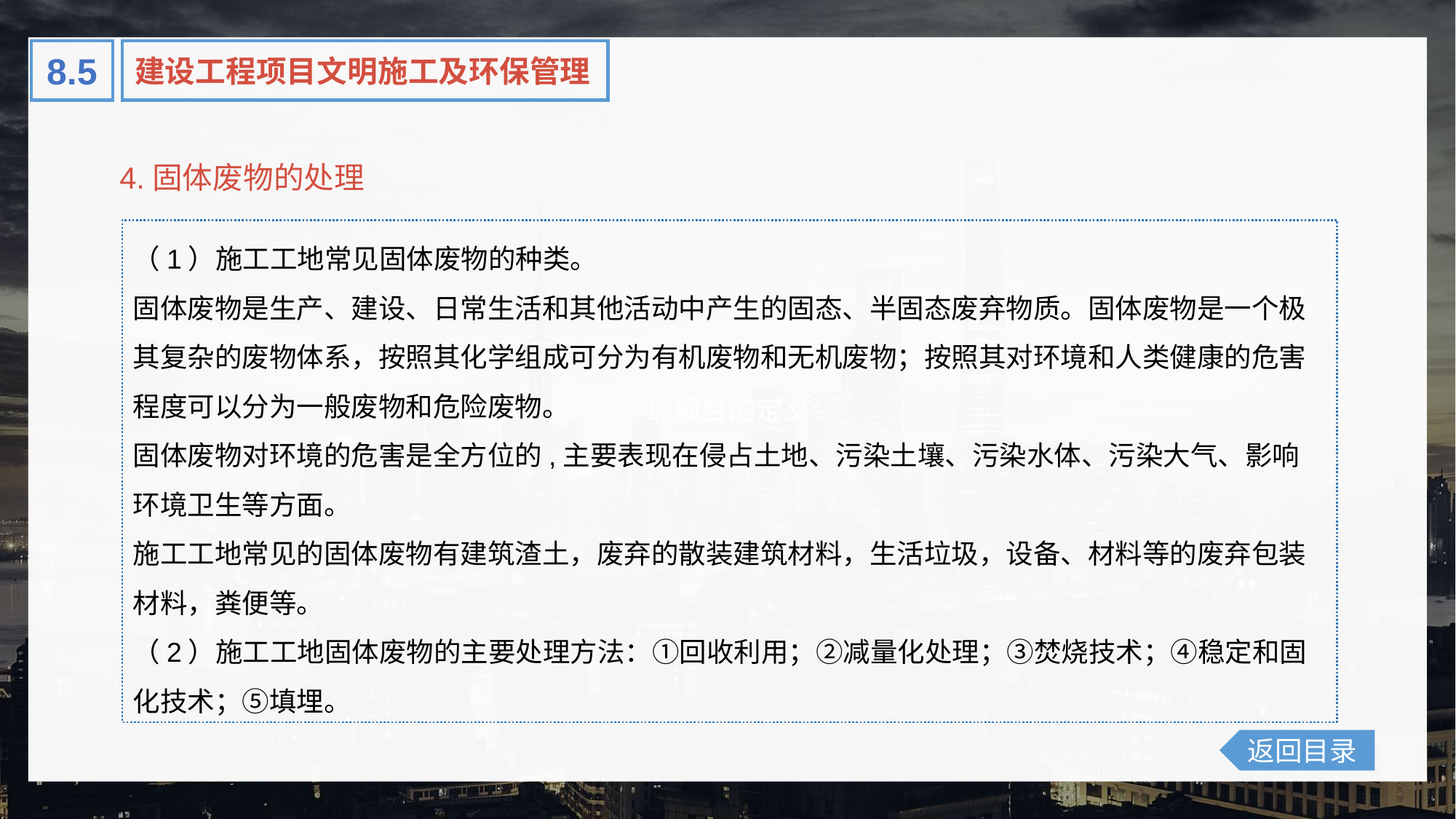

1.项目的定义
8.5

建设工程项目文明施工及环保管理
4.固体废物的处理
（1）施工工地常见固体废物的种类。
固体废物是生产、建设、日常生活和其他活动中产生的固态、半固态废弃物质。固体废物是一个极其复杂的废物体系，按照其化学组成可分为有机废物和无机废物；按照其对环境和人类健康的危害程度可以分为一般废物和危险废物。
固体废物对环境的危害是全方位的,主要表现在侵占土地、污染土壤、污染水体、污染大气、影响环境卫生等方面。
施工工地常见的固体废物有建筑渣土，废弃的散装建筑材料，生活垃圾，设备、材料等的废弃包装材料，粪便等。
（2）施工工地固体废物的主要处理方法：①回收利用；②减量化处理；③焚烧技术；④稳定和固化技术；⑤填埋。
返回目录